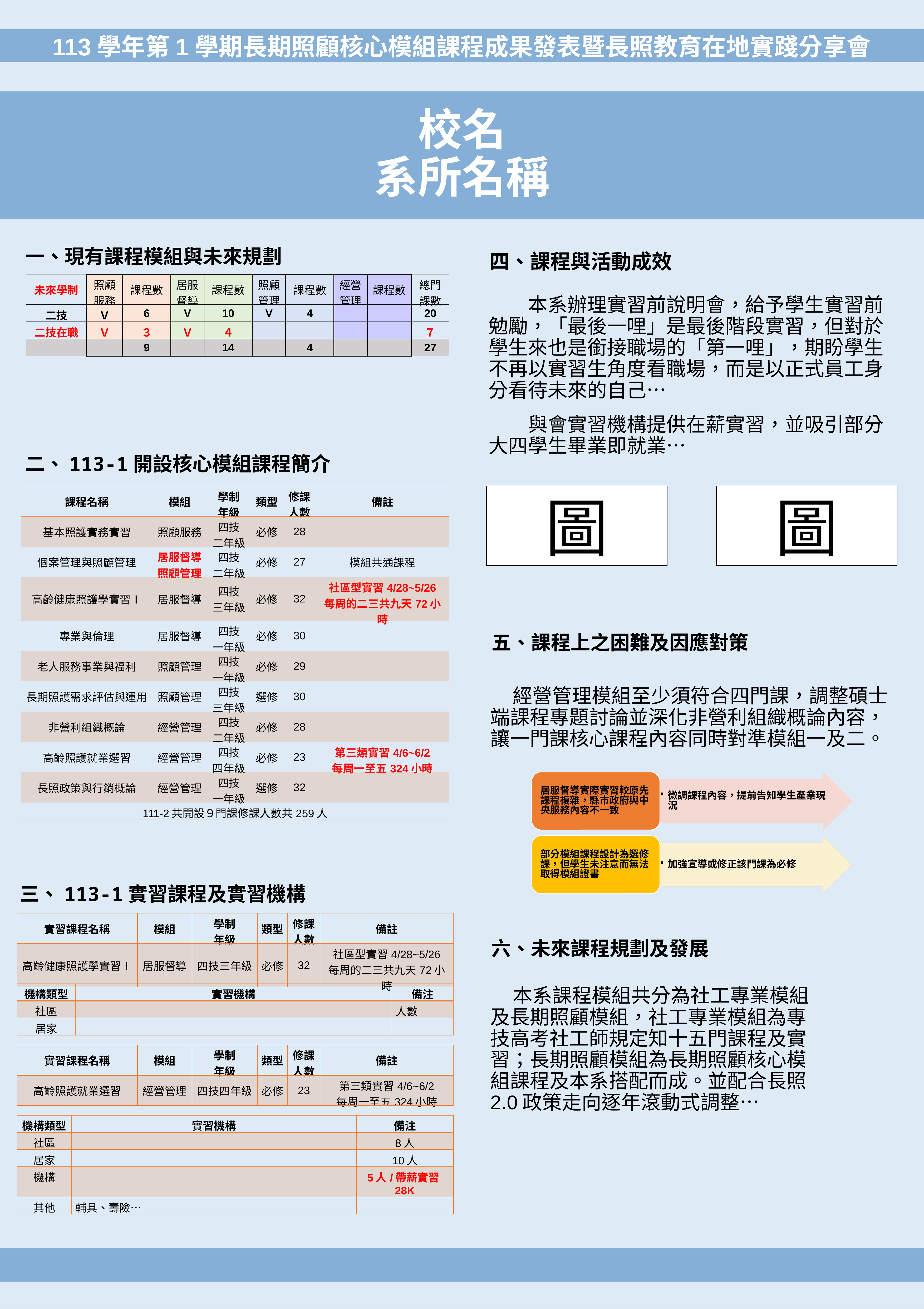

113學年第1學期長期照顧核心模組課程成果發表暨長照教育在地實踐分享會
# 校名 系所名稱
四、課程與活動成效
一、現有課程模組與未來規劃
| 未來學制 | 照顧 服務 | 課程數 | 居服 督導 | 課程數 | 照顧管理 | 課程數 | 經營 管理 | 課程數 | 總門 課數 |
| --- | --- | --- | --- | --- | --- | --- | --- | --- | --- |
| 二技 | Ｖ | 6 | V | 10 | V | 4 |  |  | 20 |
| 二技在職 | Ｖ | ３ | Ｖ | ４ |  |  |  |  | ７ |
|  |  | 9 |  | 14 |  | 4 |  |  | 27 |
　　本系辦理實習前說明會，給予學生實習前勉勵，「最後一哩」是最後階段實習，但對於學生來也是銜接職場的「第一哩」，期盼學生不再以實習生角度看職場，而是以正式員工身分看待未來的自己…
　　與會實習機構提供在薪實習，並吸引部分大四學生畢業即就業…

二、113-1開設核心模組課程簡介

圖
圖
| 課程名稱 | 模組 | 學制 年級 | 類型 | 修課 人數 | 備註 |
| --- | --- | --- | --- | --- | --- |
| 基本照護實務實習 | 照顧服務 | 四技 二年級 | 必修 | 28 |  |
| 個案管理與照顧管理 | 居服督導 照顧管理 | 四技 二年級 | 必修 | 27 | 模組共通課程 |
| 高齡健康照護學實習Ⅰ | 居服督導 | 四技 三年級 | 必修 | 32 | 社區型實習4/28~5/26 每周的二三共九天72小時 |
| 專業與倫理 | 居服督導 | 四技 一年級 | 必修 | 30 |  |
| 老人服務事業與福利 | 照顧管理 | 四技 一年級 | 必修 | 29 |  |
| 長期照護需求評估與運用 | 照顧管理 | 四技 三年級 | 選修 | 30 |  |
| 非營利組織概論 | 經營管理 | 四技 二年級 | 必修 | 28 |  |
| 高齡照護就業選習 | 經營管理 | 四技 四年級 | 必修 | 23 | 第三類實習4/6~6/2 每周一至五324小時 |
| 長照政策與行銷概論 | 經營管理 | 四技 一年級 | 選修 | 32 |  |
| 111-2共開設９門課修課人數共259人 |  |  |  |  |  |
五、課程上之困難及因應對策
    經營管理模組至少須符合四門課，調整碩士端課程專題討論並深化非營利組織概論內容，讓一門課核心課程內容同時對準模組一及二。
微調課程內容，提前告知學生產業現況
居服督導實際實習較原先課程複雜，縣市政府與中央服務內容不一致
加強宣導或修正該門課為必修
部分模組課程設計為選修課，但學生未注意而無法取得模組證書
三、113-1實習課程及實習機構
| 實習課程名稱 | 模組 | 學制 年級 | 類型 | 修課 人數 | 備註 |
| --- | --- | --- | --- | --- | --- |
| 高齡健康照護學實習Ⅰ | 居服督導 | 四技三年級 | 必修 | 32 | 社區型實習4/28~5/26 每周的二三共九天72小時 |
六、未來課程規劃及發展
| 機構類型 | 實習機構 | 備注 |
| --- | --- | --- |
| 社區 |  | 人數 |
| 居家 |  |  |
    本系課程模組共分為社工專業模組及長期照顧模組，社工專業模組為專技高考社工師規定知十五門課程及實習；長期照顧模組為長期照顧核心模組課程及本系搭配而成。並配合長照2.0政策走向逐年滾動式調整…
| 實習課程名稱 | 模組 | 學制 年級 | 類型 | 修課 人數 | 備註 |
| --- | --- | --- | --- | --- | --- |
| 高齡照護就業選習 | 經營管理 | 四技四年級 | 必修 | 23 | 第三類實習4/6~6/2 每周一至五324小時 |
| 機構類型 | 實習機構 | 備注 |
| --- | --- | --- |
| 社區 |  | 8人 |
| 居家 |  | 10人 |
| 機構 |  | 5人/帶薪實習28K |
| 其他 | 輔具、壽險… |  |